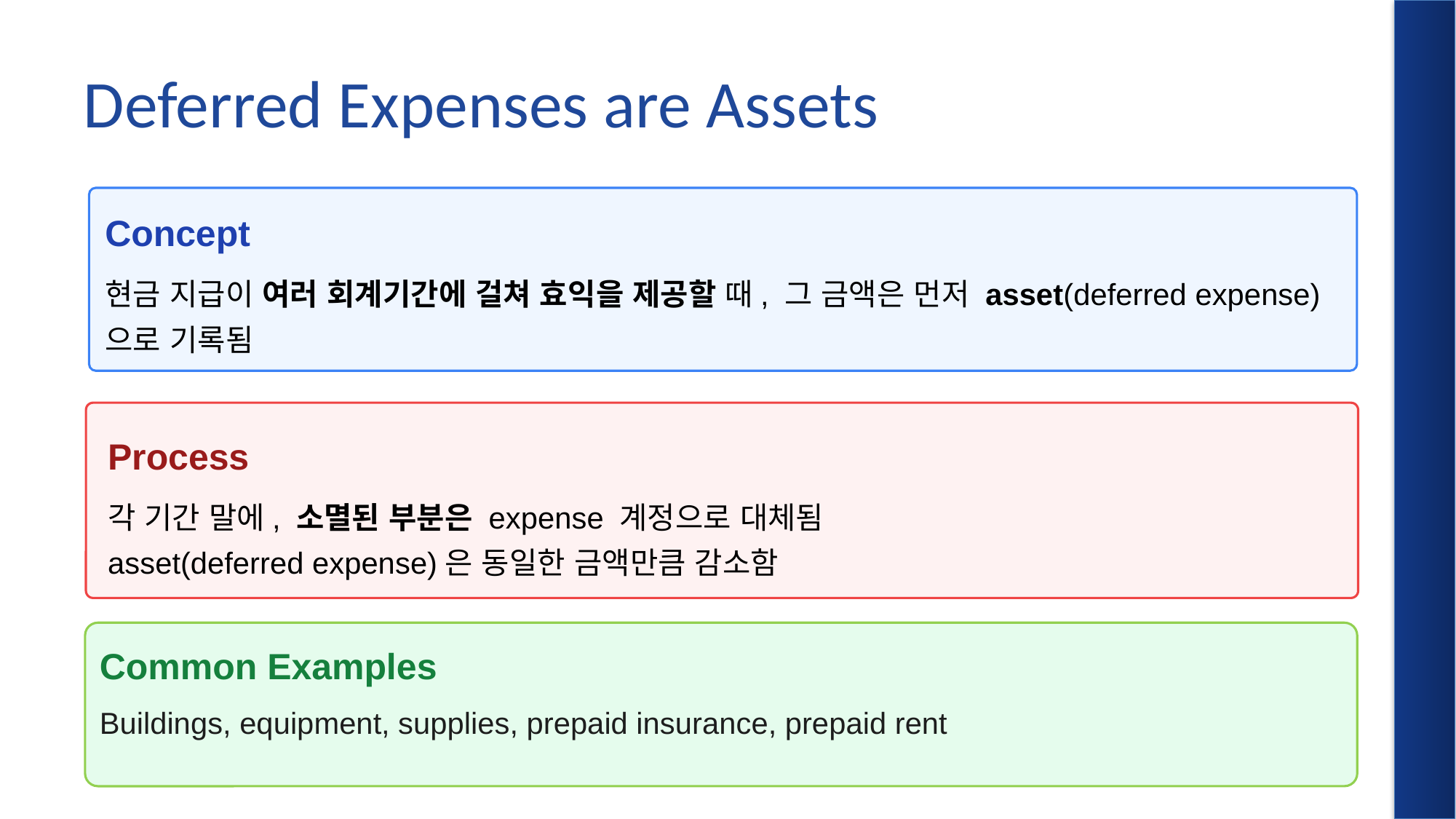

# Deferred Expenses are Assets

Concept
현금 지급이 여러 회계기간에 걸쳐 효익을 제공할 때, 그 금액은 먼저 asset(deferred expense)으로 기록됨

Process
각 기간 말에, 소멸된 부분은 expense 계정으로 대체됨
asset(deferred expense)은 동일한 금액만큼 감소함

Common Examples
Buildings, equipment, supplies, prepaid insurance, prepaid rent